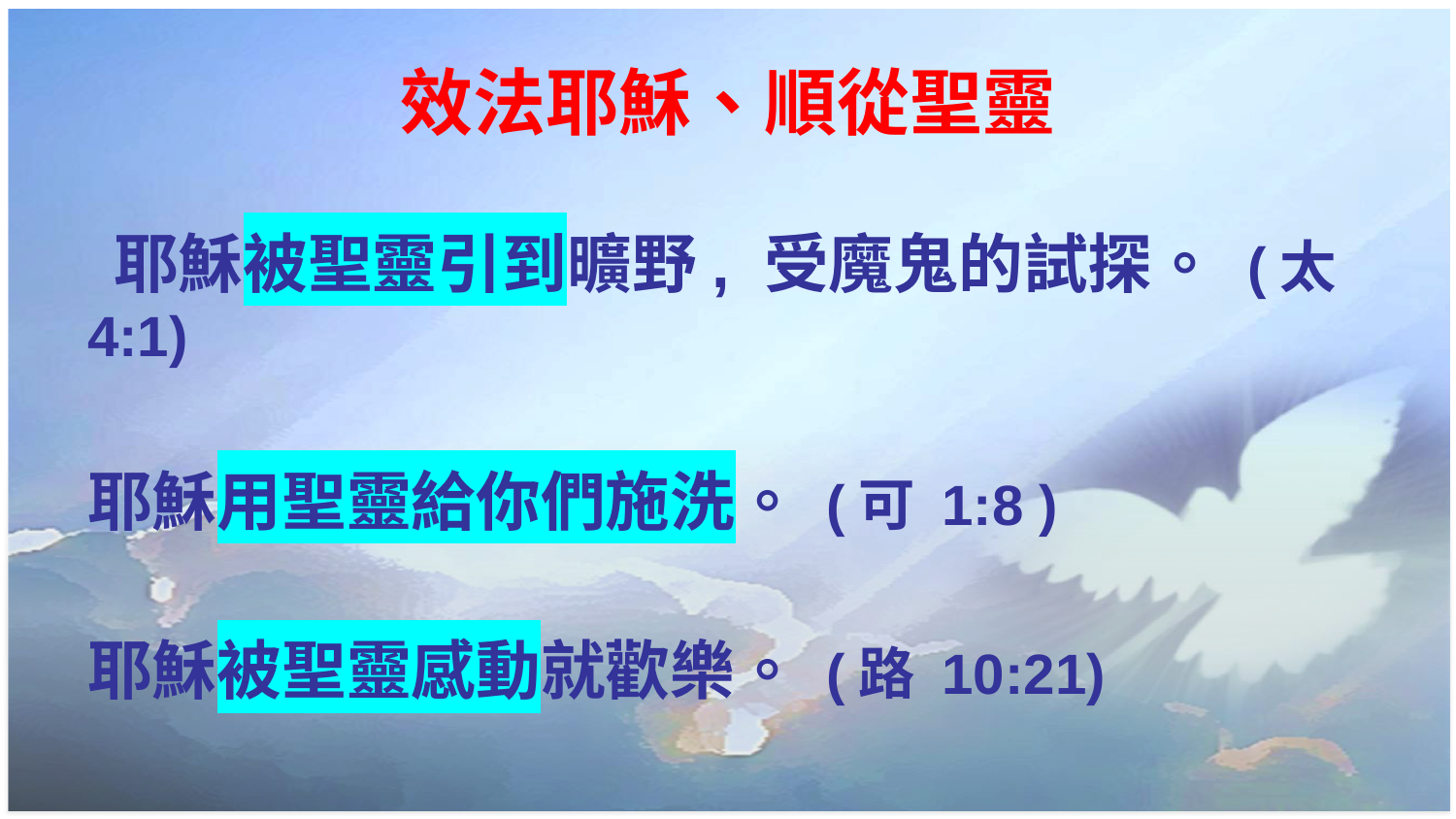

# 效法耶穌、順從聖靈
 耶穌被聖靈引到曠野, 受魔鬼的試探。 (太 4:1)

耶穌用聖靈給你們施洗。 (可 1:8 )

耶穌被聖靈感動就歡樂。 (路 10:21)